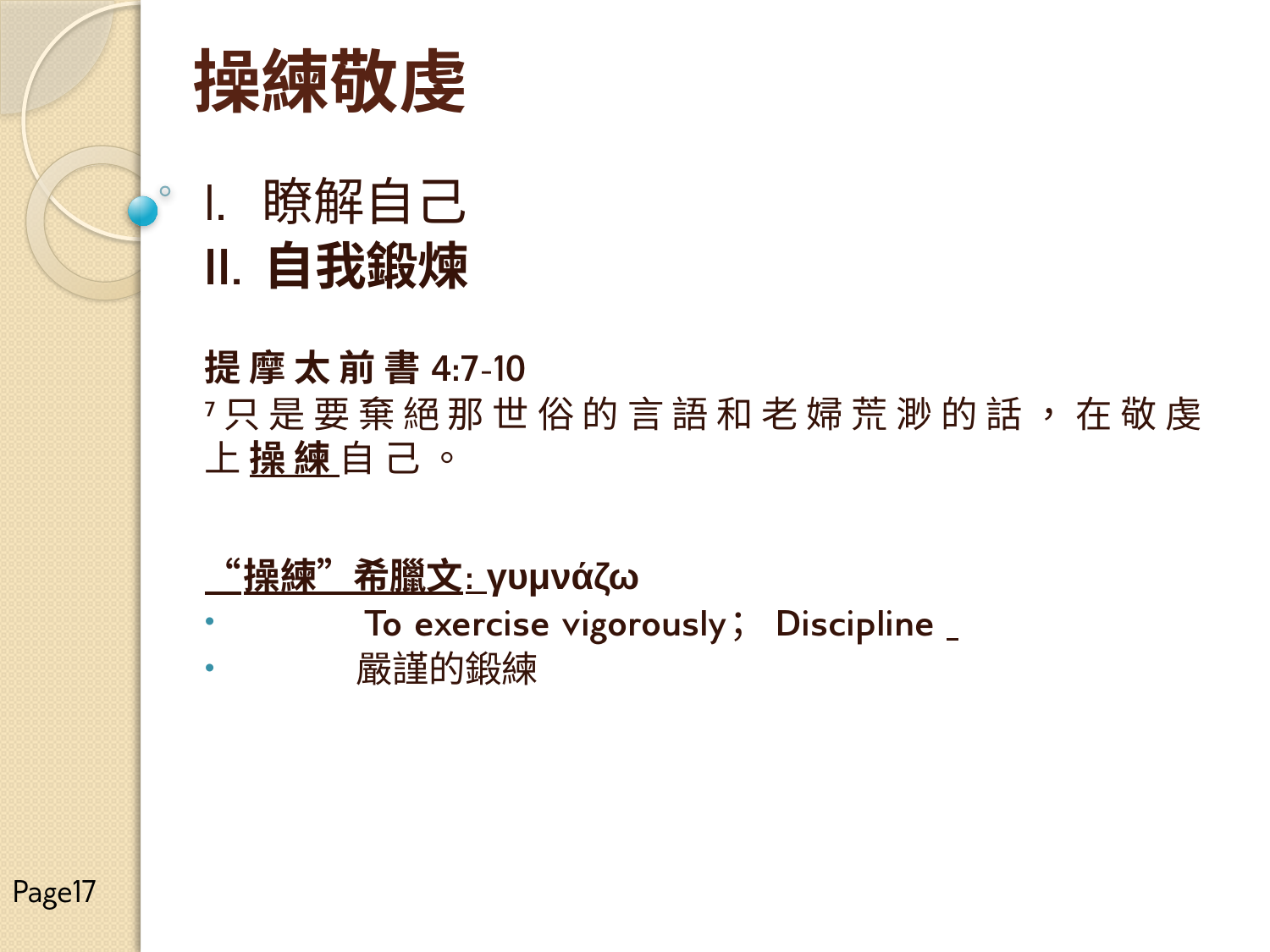

操練敬虔
I.  瞭解自己
II. 自我鍛煉

提 摩 太 前 書 4:7-10
7 只 是 要 棄 絕 那 世 俗 的 言 語 和 老 婦 荒 渺 的 話 ， 在 敬 虔 上 操 練 自 己 。

“操練”希臘文: γυμνάζω
   To exercise vigorously； Discipline
   嚴謹的鍛練

Page17